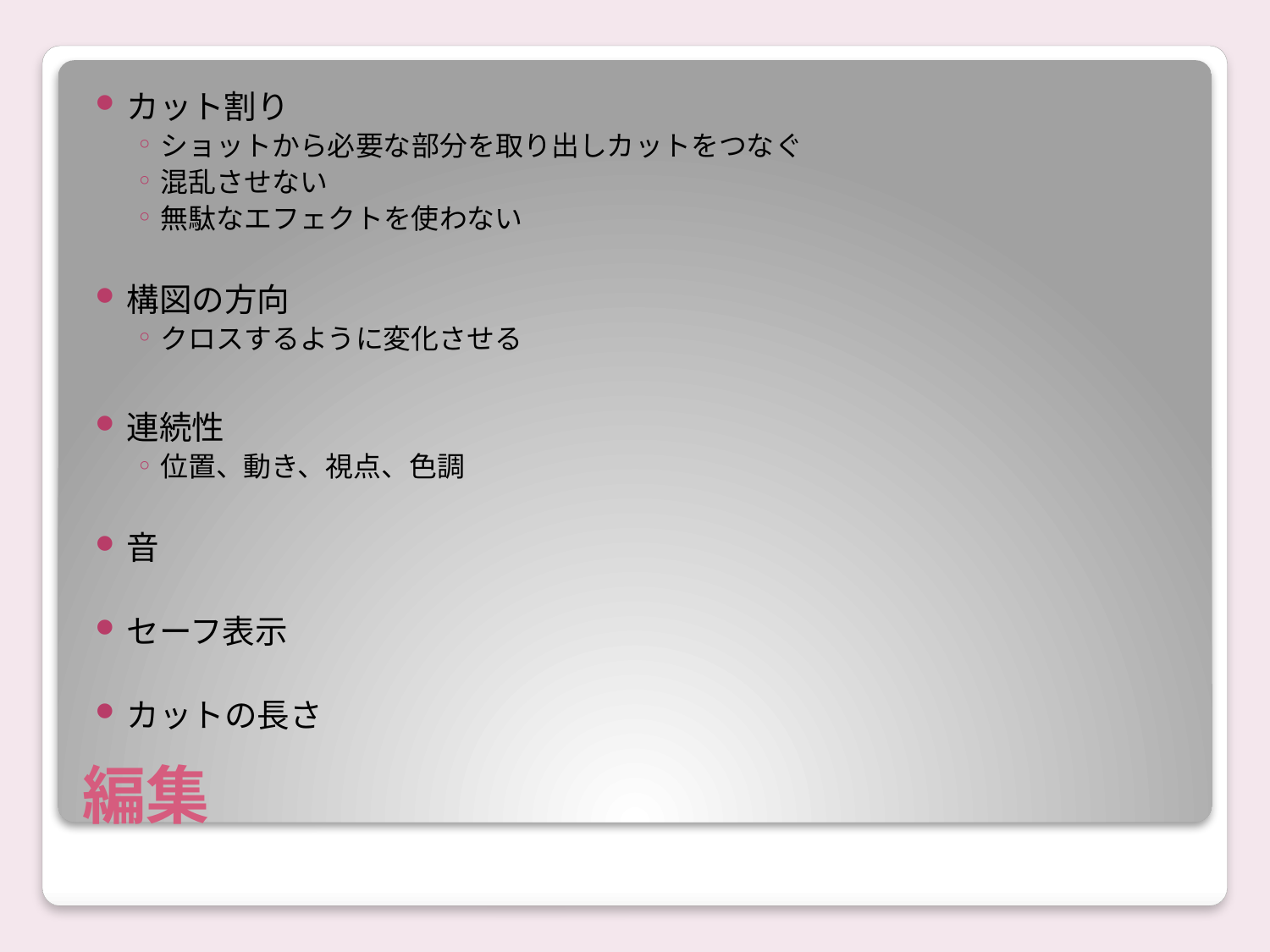

カット割り
ショットから必要な部分を取り出しカットをつなぐ
混乱させない
無駄なエフェクトを使わない

構図の方向
クロスするように変化させる

連続性
位置、動き、視点、色調

音

セーフ表示

カットの長さ

# 編集